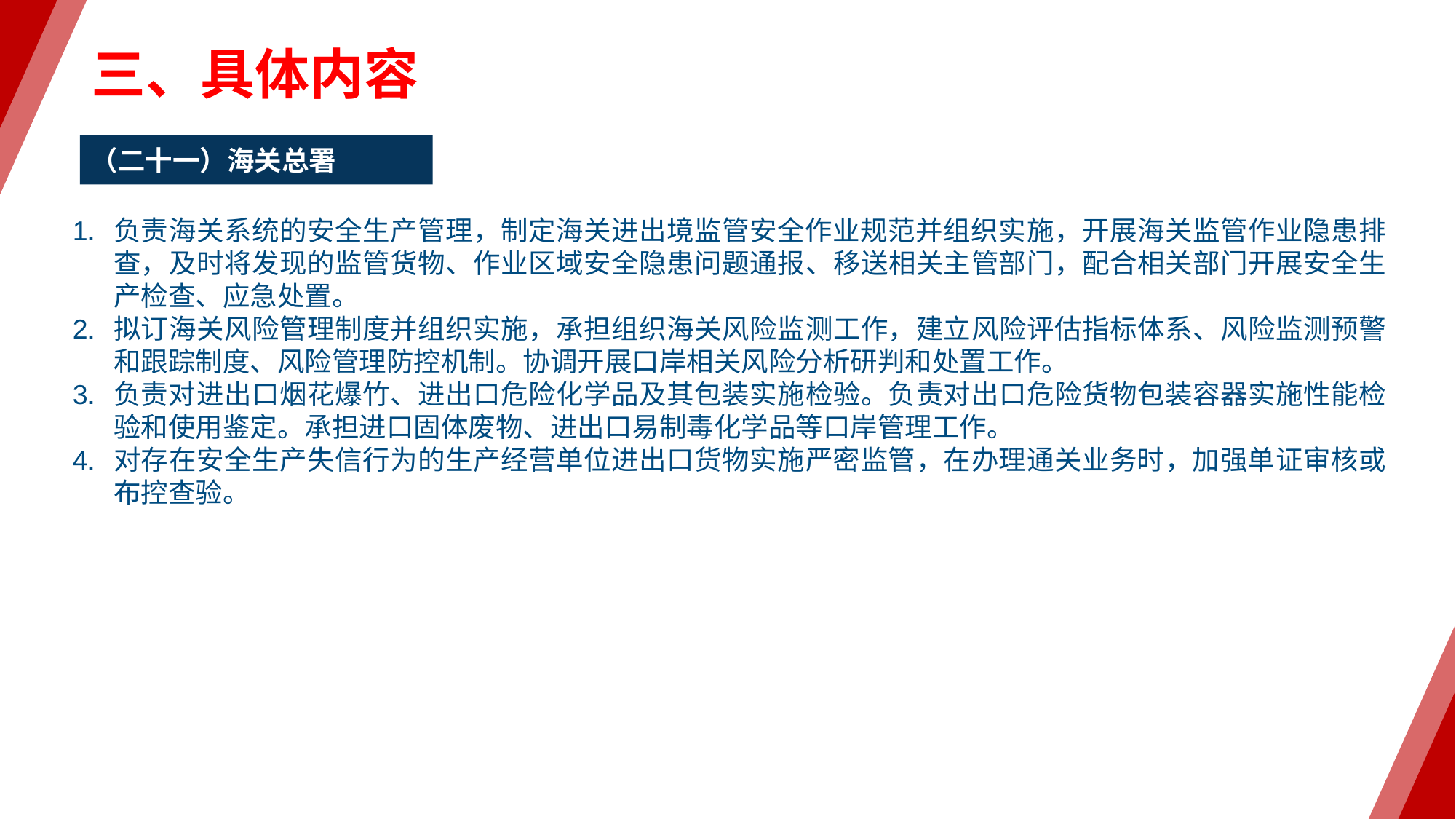

三、具体内容
（二十一）海关总署
负责海关系统的安全生产管理，制定海关进出境监管安全作业规范并组织实施，开展海关监管作业隐患排查，及时将发现的监管货物、作业区域安全隐患问题通报、移送相关主管部门，配合相关部门开展安全生产检查、应急处置。
拟订海关风险管理制度并组织实施，承担组织海关风险监测工作，建立风险评估指标体系、风险监测预警和跟踪制度、风险管理防控机制。协调开展口岸相关风险分析研判和处置工作。
负责对进出口烟花爆竹、进出口危险化学品及其包装实施检验。负责对出口危险货物包装容器实施性能检验和使用鉴定。承担进口固体废物、进出口易制毒化学品等口岸管理工作。
对存在安全生产失信行为的生产经营单位进出口货物实施严密监管，在办理通关业务时，加强单证审核或布控查验。